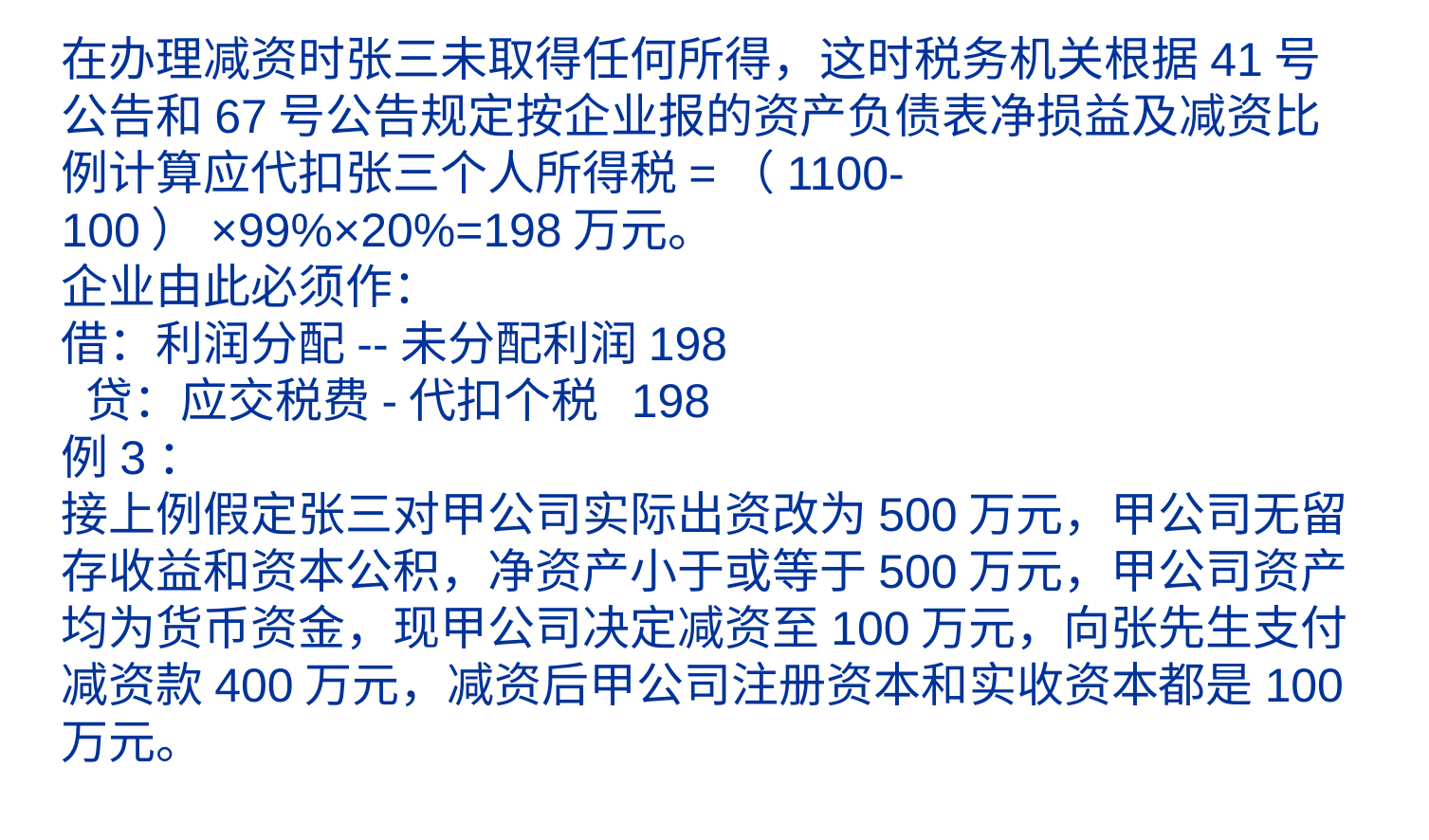

# 在办理减资时张三未取得任何所得，这时税务机关根据41号公告和67号公告规定按企业报的资产负债表净损益及减资比例计算应代扣张三个人所得税=（1100-100）×99%×20%=198万元。 企业由此必须作： 借：利润分配--未分配利润198 贷：应交税费-代扣个税  198 例3： 接上例假定张三对甲公司实际出资改为500万元，甲公司无留存收益和资本公积，净资产小于或等于500万元，甲公司资产均为货币资金，现甲公司决定减资至100万元，向张先生支付减资款400万元，减资后甲公司注册资本和实收资本都是100万元。